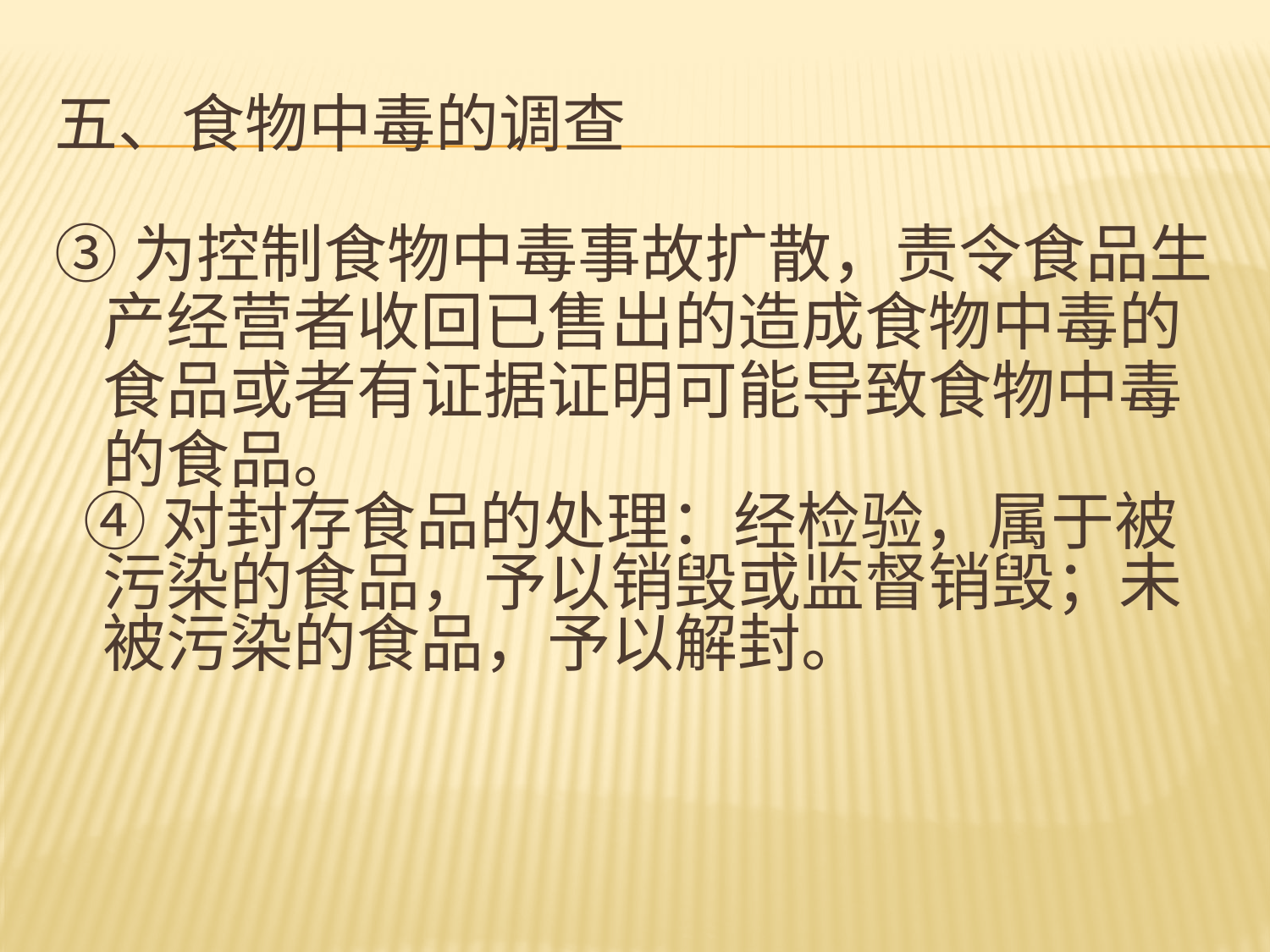

# 五、食物中毒的调查
③为控制食物中毒事故扩散，责令食品生产经营者收回已售出的造成食物中毒的食品或者有证据证明可能导致食物中毒的食品。
  ④对封存食品的处理：经检验，属于被污染的食品，予以销毁或监督销毁；未被污染的食品，予以解封。